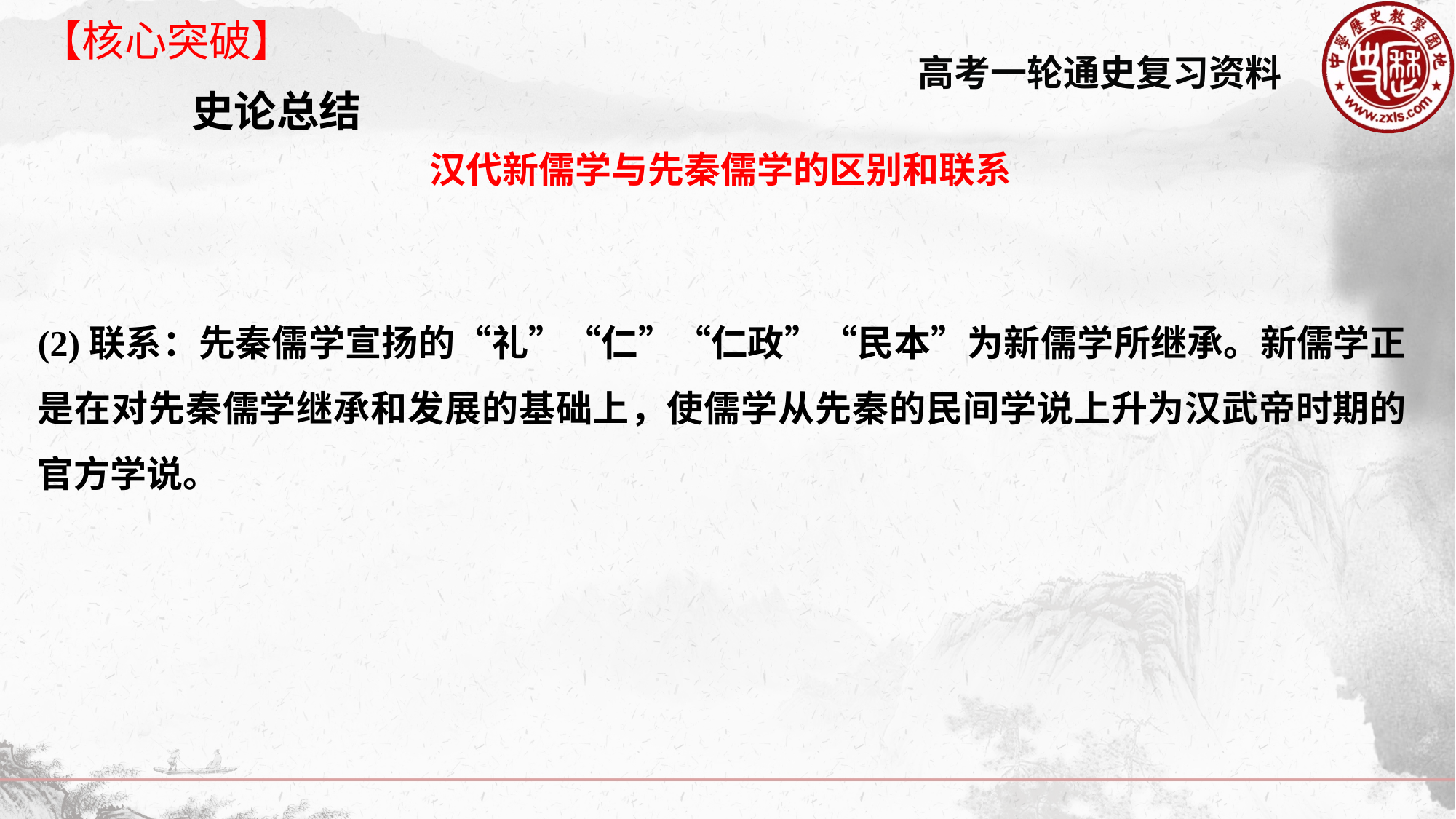

【核心突破】
史论总结
汉代新儒学与先秦儒学的区别和联系
(2)联系：先秦儒学宣扬的“礼”“仁”“仁政”“民本”为新儒学所继承。新儒学正是在对先秦儒学继承和发展的基础上，使儒学从先秦的民间学说上升为汉武帝时期的官方学说。